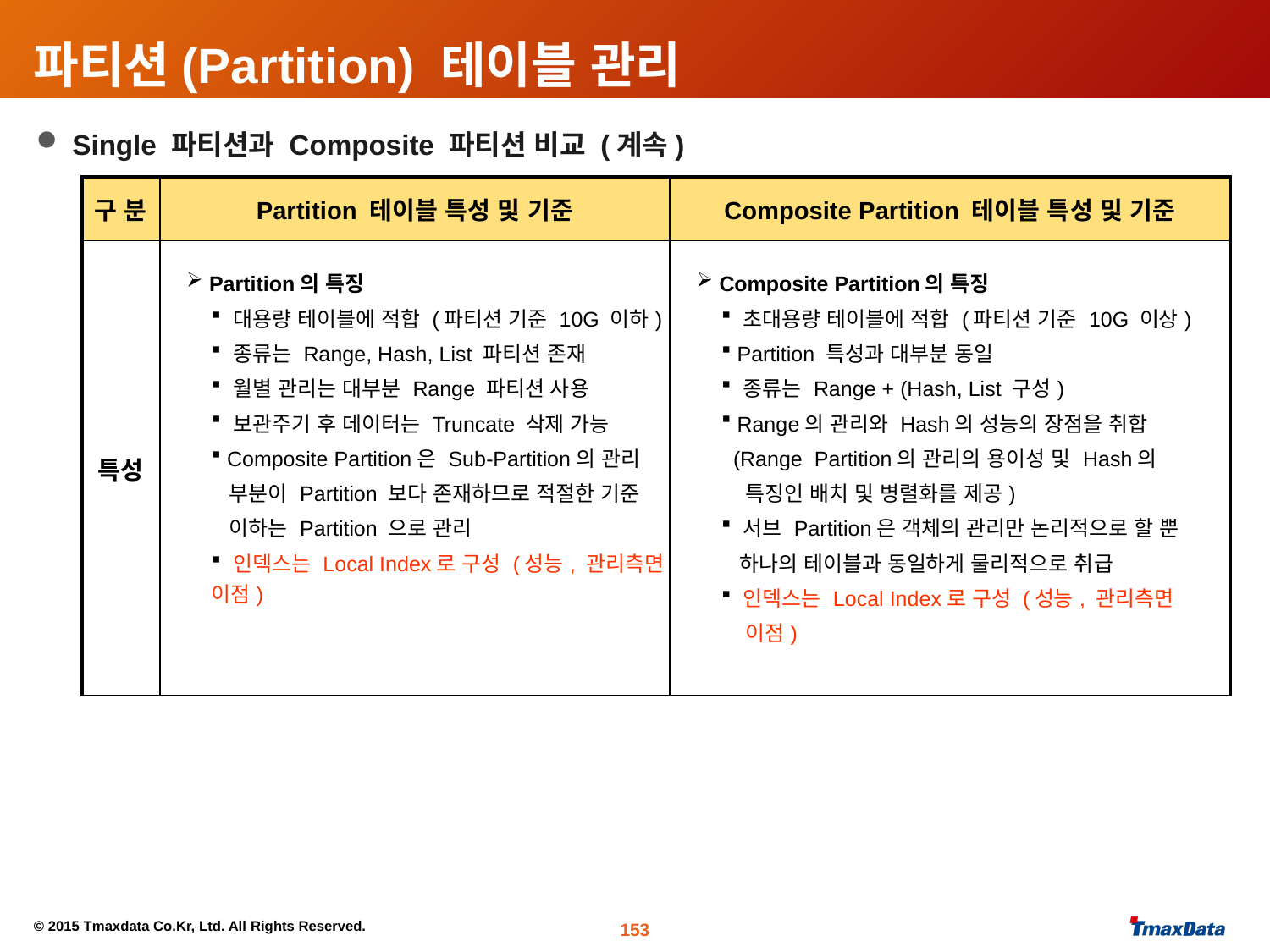

# 파티션(Partition) 테이블 관리
 Single 파티션과 Composite 파티션 비교 (계속)

| 구 분 | Partition 테이블 특성 및 기준 | Composite Partition 테이블 특성 및 기준 |
| --- | --- | --- |
| 특성 | Partition의 특징 대용량 테이블에 적합 (파티션 기준 10G 이하) 종류는 Range, Hash, List 파티션 존재 월별 관리는 대부분 Range 파티션 사용 보관주기 후 데이터는 Truncate 삭제 가능 Composite Partition은 Sub-Partition의 관리 부분이 Partition 보다 존재하므로 적절한 기준 이하는 Partition 으로 관리 인덱스는 Local Index로 구성 (성능, 관리측면 이점) | Composite Partition의 특징 초대용량 테이블에 적합 (파티션 기준 10G 이상) Partition 특성과 대부분 동일 종류는 Range + (Hash, List 구성) Range의 관리와 Hash의 성능의 장점을 취합 (Range Partition의 관리의 용이성 및 Hash의 특징인 배치 및 병렬화를 제공) 서브 Partition은 객체의 관리만 논리적으로 할 뿐 하나의 테이블과 동일하게 물리적으로 취급 인덱스는 Local Index로 구성 (성능, 관리측면 이점) |